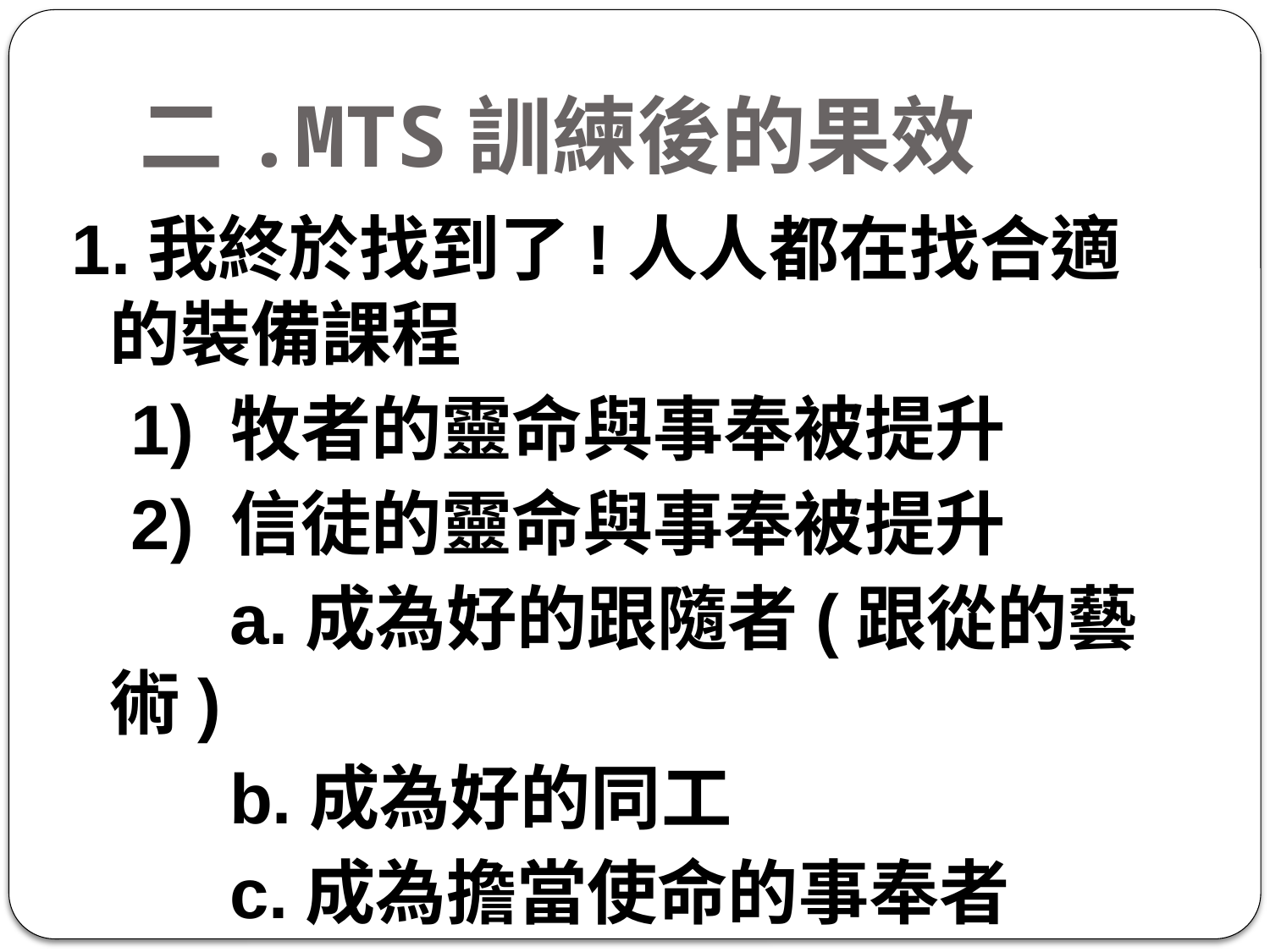

# 二.MTS訓練後的果效
1.我終於找到了!人人都在找合適的裝備課程
   1) 牧者的靈命與事奉被提升
   2) 信徒的靈命與事奉被提升
        a.成為好的跟隨者(跟從的藝術)
        b.成為好的同工
        c.成為擔當使命的事奉者